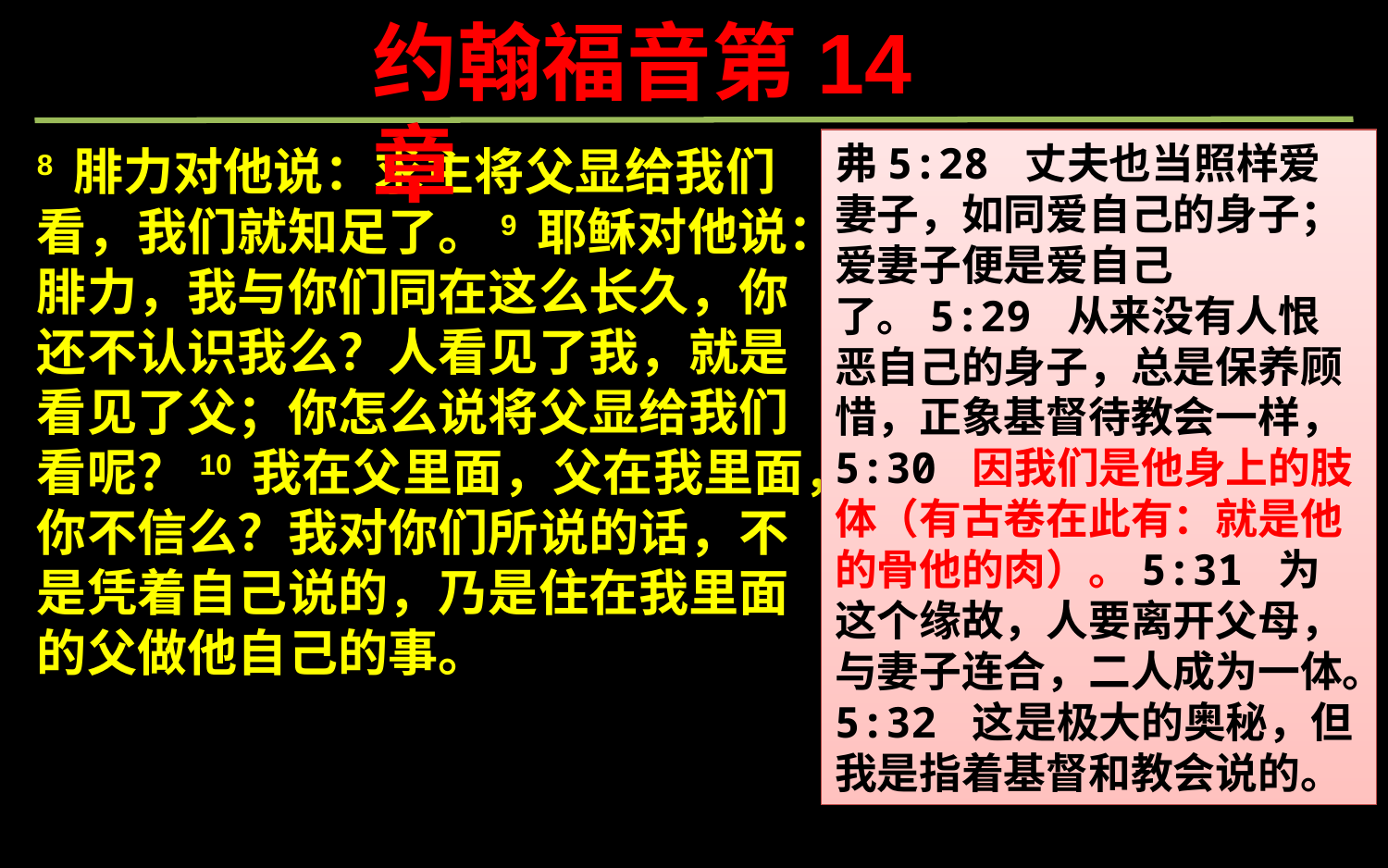

约翰福音第14章
弗5:28 丈夫也当照样爱妻子，如同爱自己的身子；爱妻子便是爱自己了。5:29 从来没有人恨恶自己的身子，总是保养顾惜，正象基督待教会一样，5:30 因我们是他身上的肢体（有古卷在此有：就是他的骨他的肉）。5:31 为这个缘故，人要离开父母，与妻子连合，二人成为一体。5:32 这是极大的奥秘，但我是指着基督和教会说的。
8 腓力对他说：求主将父显给我们看，我们就知足了。9 耶稣对他说：腓力，我与你们同在这么长久，你还不认识我么？人看见了我，就是看见了父；你怎么说将父显给我们看呢？10 我在父里面，父在我里面，你不信么？我对你们所说的话，不是凭着自己说的，乃是住在我里面的父做他自己的事。